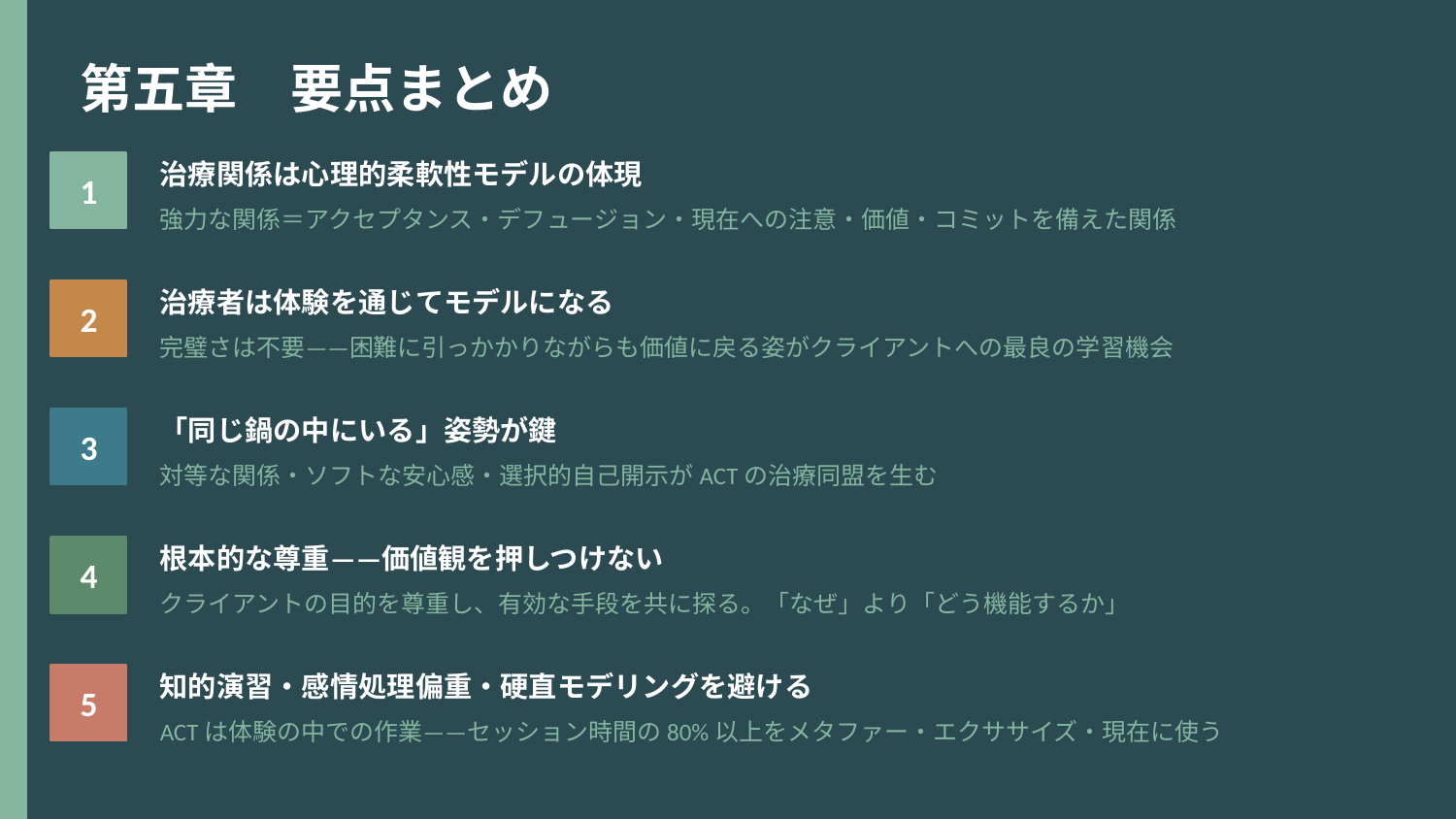

第五章　要点まとめ

1
治療関係は心理的柔軟性モデルの体現
強力な関係＝アクセプタンス・デフュージョン・現在への注意・価値・コミットを備えた関係

2
治療者は体験を通じてモデルになる
完璧さは不要——困難に引っかかりながらも価値に戻る姿がクライアントへの最良の学習機会

3
「同じ鍋の中にいる」姿勢が鍵
対等な関係・ソフトな安心感・選択的自己開示がACTの治療同盟を生む

4
根本的な尊重——価値観を押しつけない
クライアントの目的を尊重し、有効な手段を共に探る。「なぜ」より「どう機能するか」

5
知的演習・感情処理偏重・硬直モデリングを避ける
ACTは体験の中での作業——セッション時間の80%以上をメタファー・エクササイズ・現在に使う